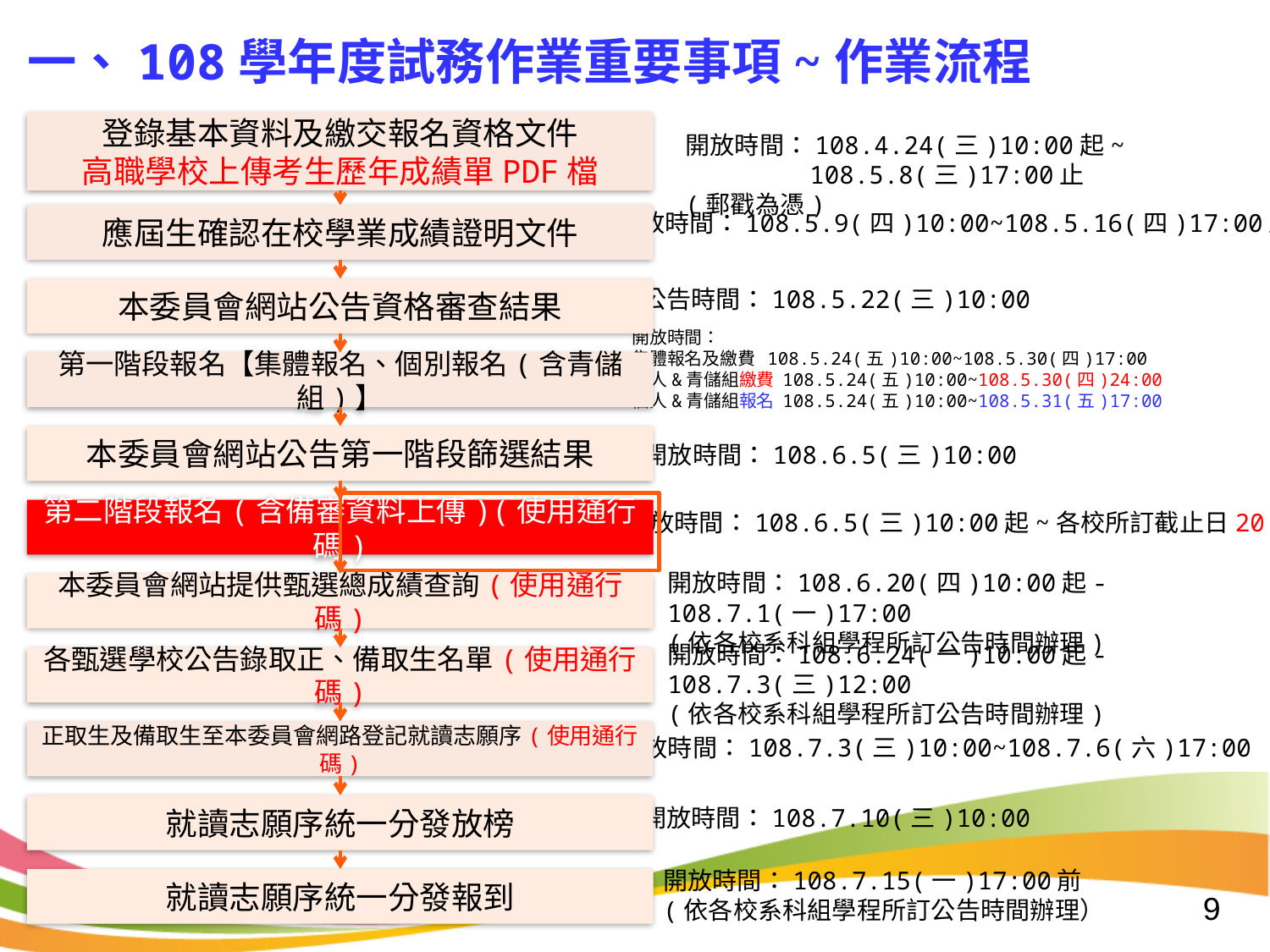

一、108學年度試務作業重要事項~作業流程
登錄基本資料及繳交報名資格文件
高職學校上傳考生歷年成績單PDF檔
應屆生確認在校學業成績證明文件
本委員會網站公告資格審查結果
第一階段報名【集體報名、個別報名(含青儲組)】
本委員會網站公告第一階段篩選結果
第二階段報名(含備審資料上傳)(使用通行碼)
本委員會網站提供甄選總成績查詢(使用通行碼)
各甄選學校公告錄取正、備取生名單(使用通行碼)
正取生及備取生至本委員會網路登記就讀志願序(使用通行碼)
就讀志願序統一分發放榜
就讀志願序統一分發報到
開放時間：108.4.24(三)10:00起~
108.5.8(三)17:00止(郵戳為憑)
開放時間：108.5.9(四)10:00~108.5.16(四)17:00止
公告時間：108.5.22(三)10:00
開放時間：
集體報名及繳費  108.5.24(五)10:00~108.5.30(四)17:00
個人&青儲組繳費 108.5.24(五)10:00~108.5.30(四)24:00
個人&青儲組報名 108.5.24(五)10:00~108.5.31(五)17:00
開放時間：108.6.5(三)10:00
開放時間：108.6.5(三)10:00起~各校所訂截止日20:00
開放時間：108.6.20(四)10:00起-108.7.1(一)17:00
(依各校系科組學程所訂公告時間辦理)
開放時間：108.6.24(一)10:00起-108.7.3(三)12:00
(依各校系科組學程所訂公告時間辦理)
開放時間：108.7.3(三)10:00~108.7.6(六)17:00
開放時間：108.7.10(三)10:00
開放時間：108.7.15(一)17:00前
(依各校系科組學程所訂公告時間辦理）